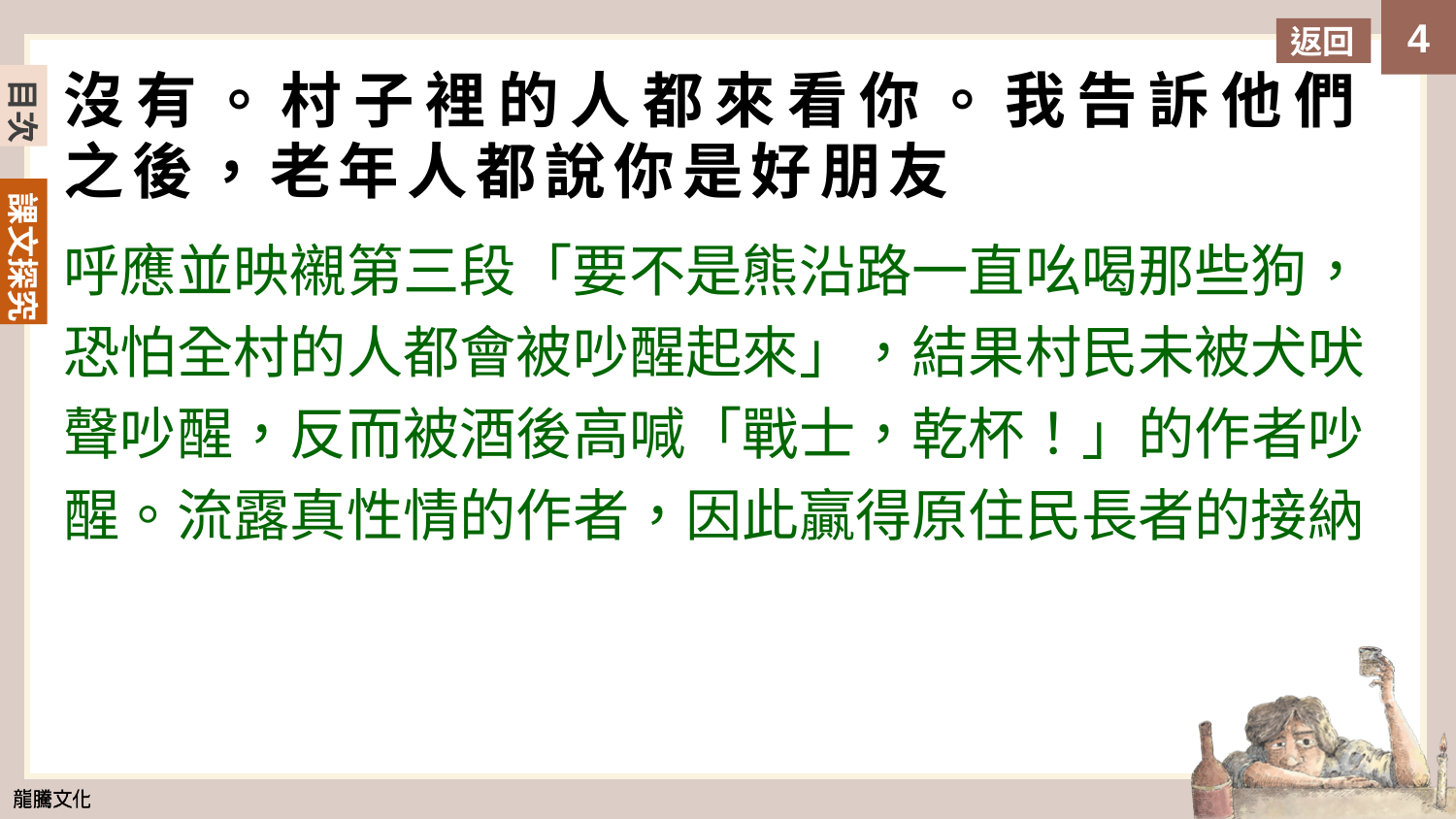

返回
沒有。村子裡的人都來看你。我告訴他們之後，老年人都說你是好朋友
呼應並映襯第三段「要不是熊沿路一直吆喝那些狗，恐怕全村的人都會被吵醒起來」，結果村民未被犬吠聲吵醒，反而被酒後高喊「戰士，乾杯！」的作者吵醒。流露真性情的作者，因此贏得原住民長者的接納